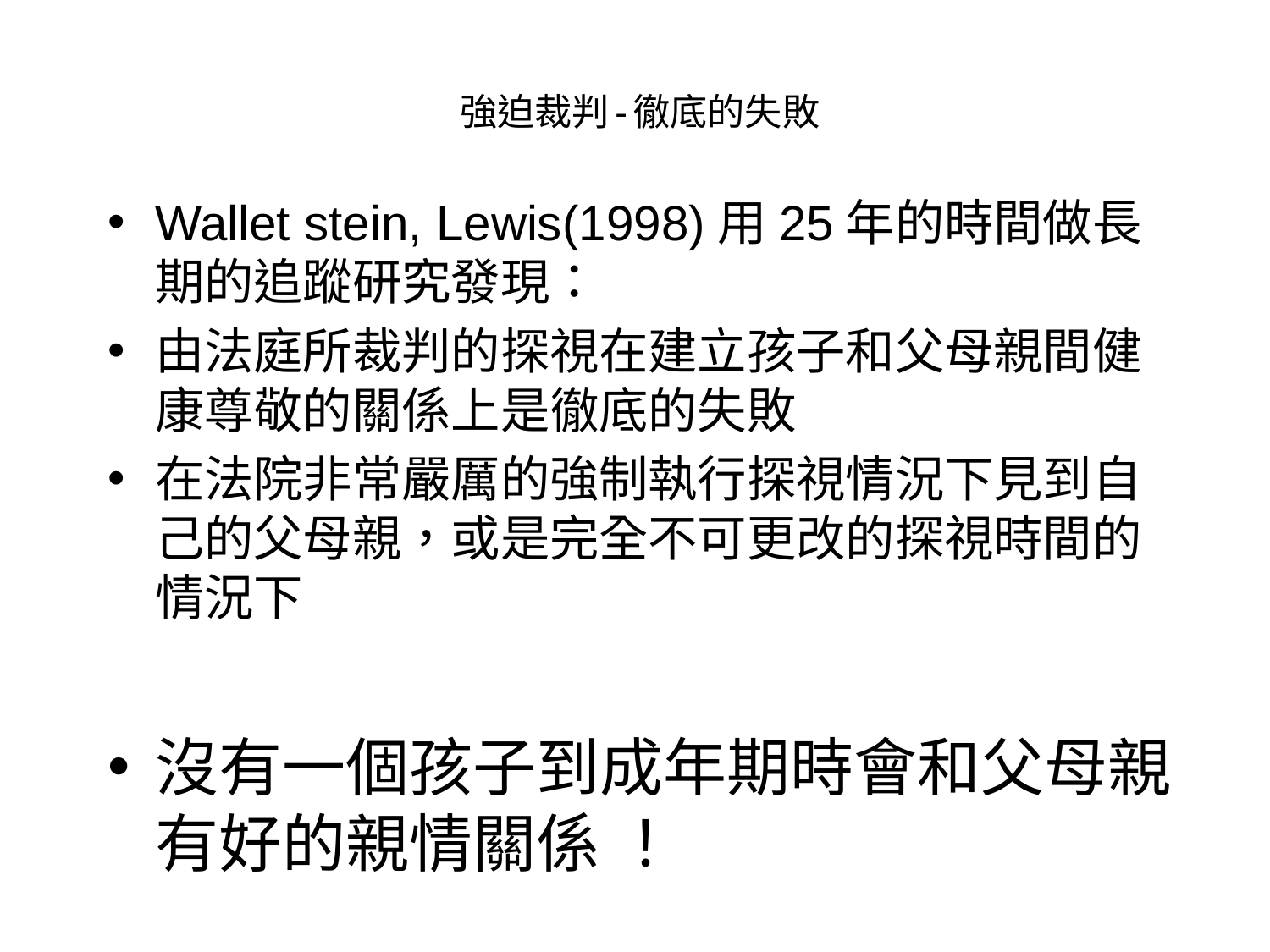

# 強迫裁判-徹底的失敗
Wallet stein, Lewis(1998)用25年的時間做長期的追蹤研究發現：
由法庭所裁判的探視在建立孩子和父母親間健康尊敬的關係上是徹底的失敗
在法院非常嚴厲的強制執行探視情況下見到自己的父母親，或是完全不可更改的探視時間的情況下

沒有一個孩子到成年期時會和父母親有好的親情關係 ！